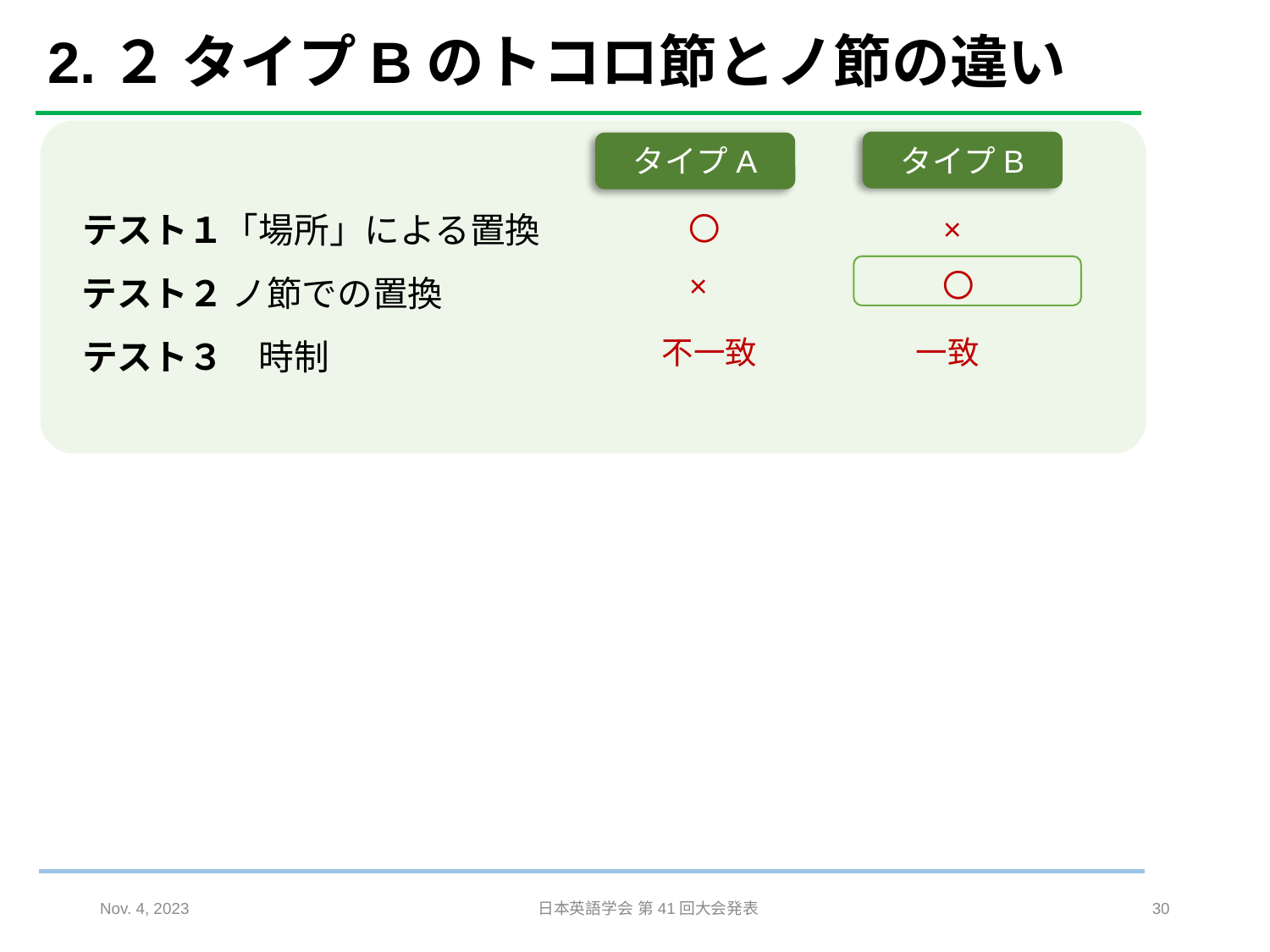

# 2.２ タイプBのトコロ節とノ節の違い

タイプB
タイプA
テスト１「場所」による置換
〇		×

×		〇
テスト２ ノ節での置換
不一致		一致
テスト３　時制
Nov. 4, 2023

日本英語学会 第41回大会発表

30